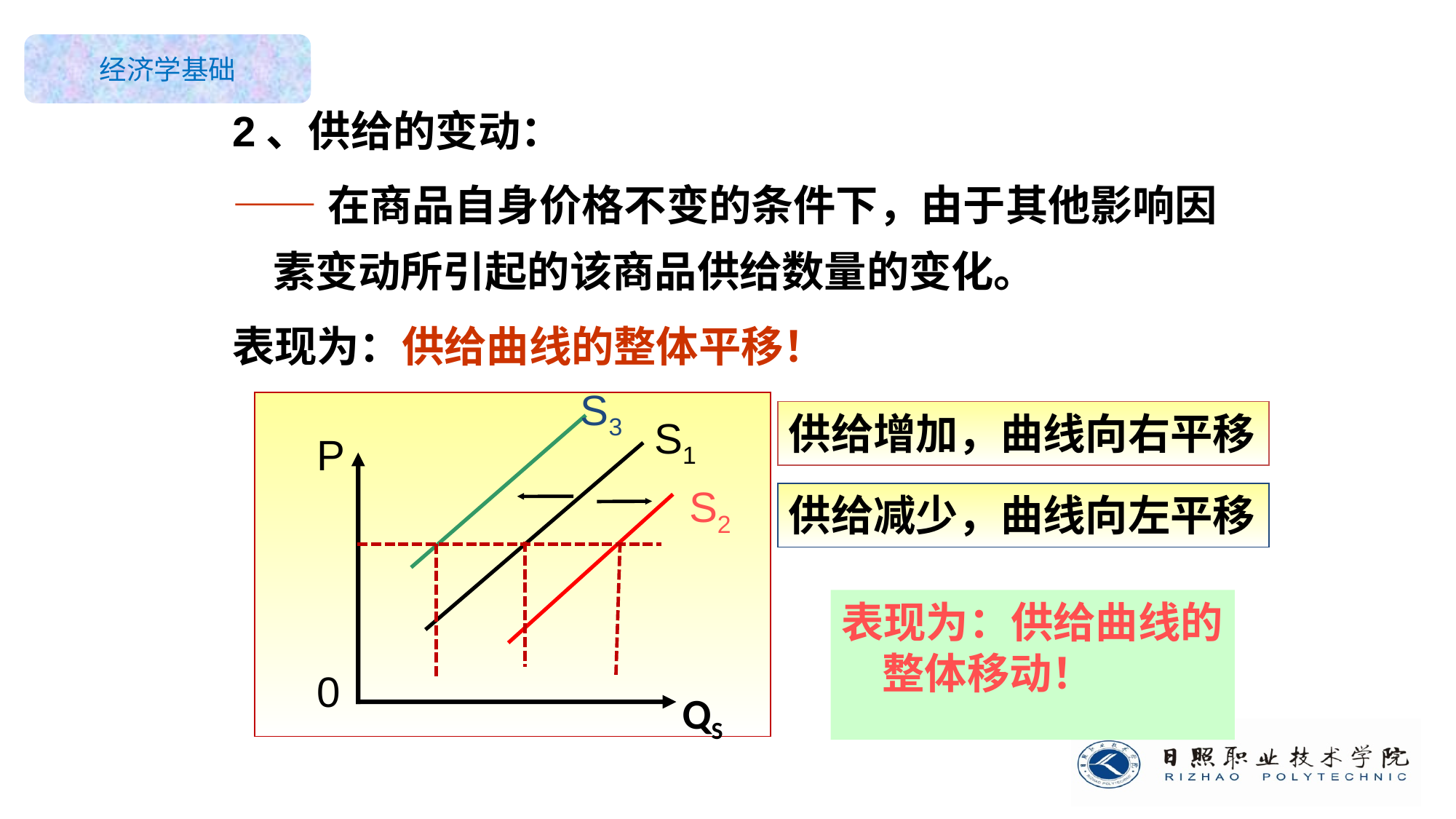

2、供给的变动：
——在商品自身价格不变的条件下，由于其他影响因素变动所引起的该商品供给数量的变化。
表现为：供给曲线的整体平移！
S3

供给增加，曲线向右平移
S1

P

S2

供给减少，曲线向左平移

表现为：供给曲线的整体移动！
0
QS